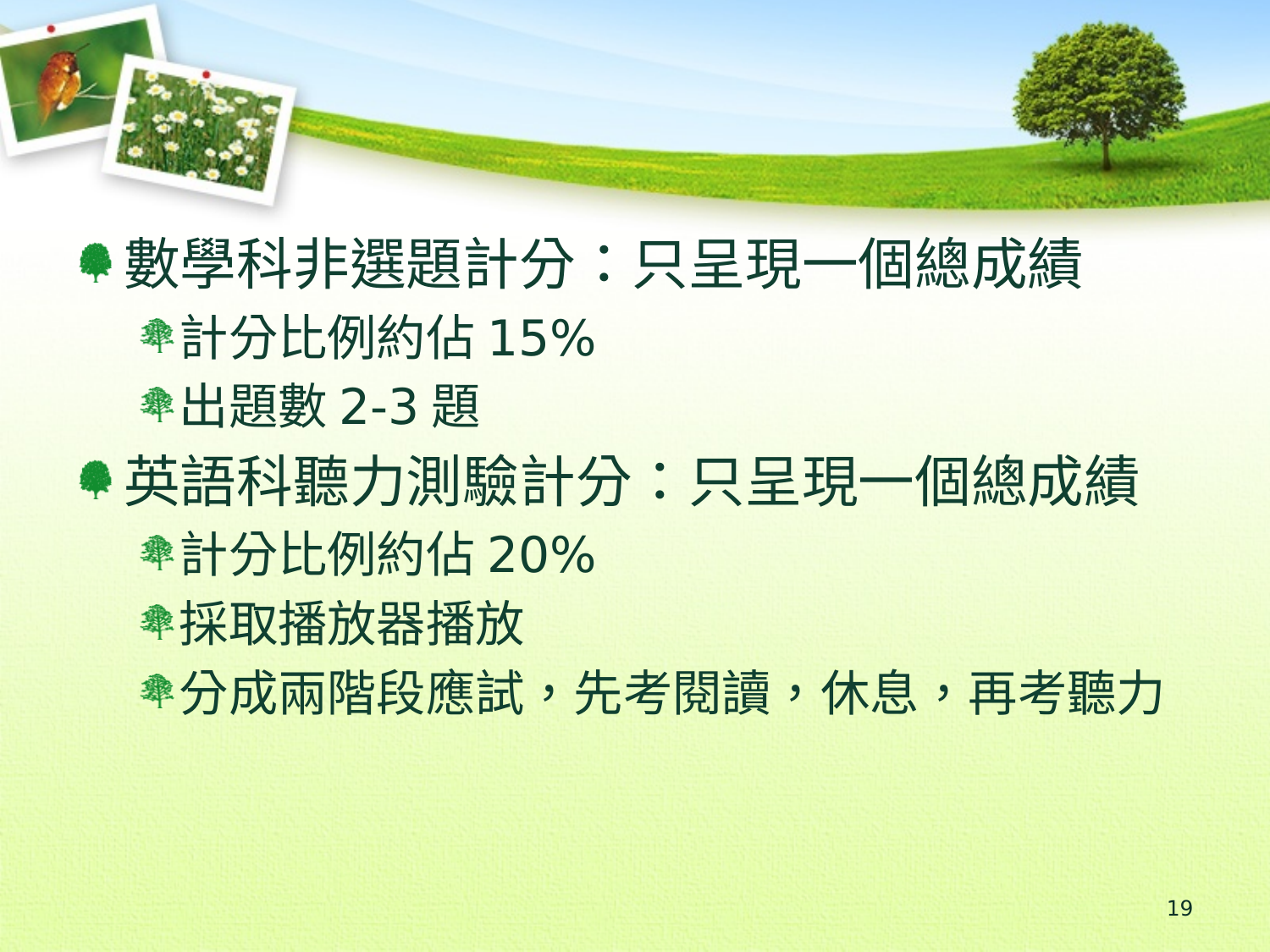

數學科非選題計分：只呈現一個總成績
計分比例約佔15%
出題數2-3題
英語科聽力測驗計分：只呈現一個總成績
計分比例約佔20%
採取播放器播放
分成兩階段應試，先考閱讀，休息，再考聽力

19